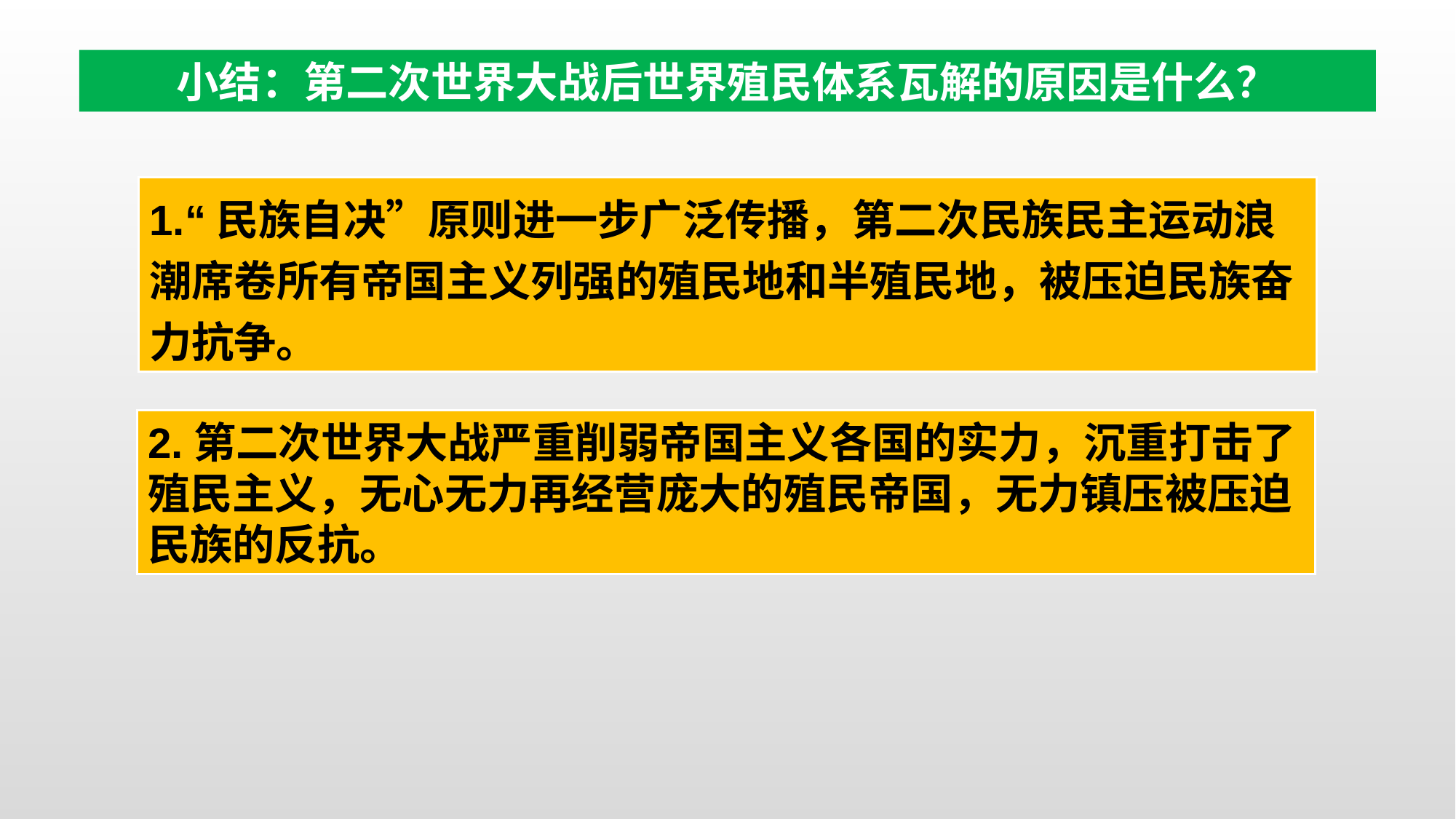

小结：第二次世界大战后世界殖民体系瓦解的原因是什么？
1.“民族自决”原则进一步广泛传播，第二次民族民主运动浪潮席卷所有帝国主义列强的殖民地和半殖民地，被压迫民族奋力抗争。
2.第二次世界大战严重削弱帝国主义各国的实力，沉重打击了殖民主义，无心无力再经营庞大的殖民帝国，无力镇压被压迫民族的反抗。